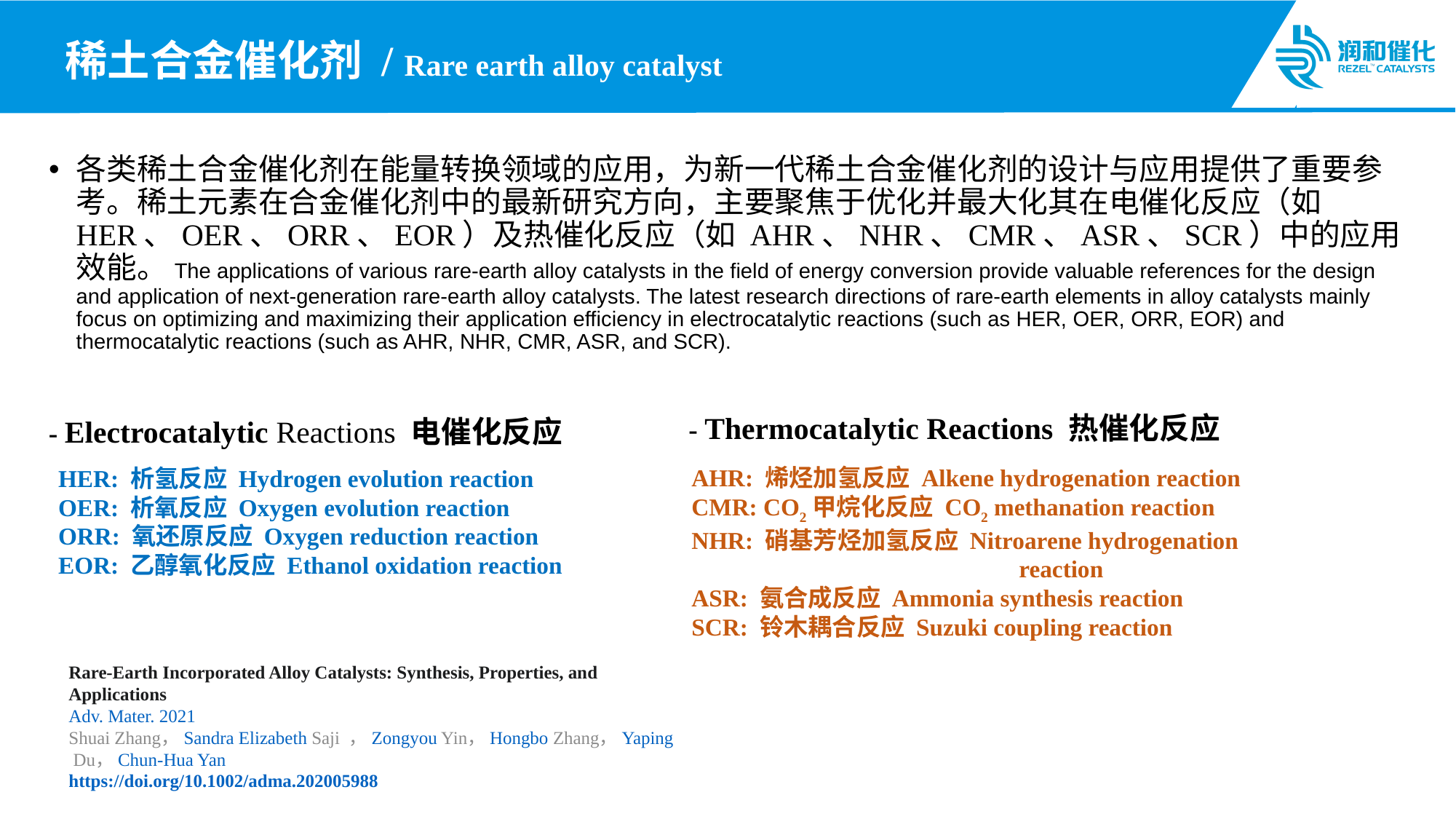

# 稀土合金催化剂 / Rare earth alloy catalyst
各类稀土合金催化剂在能量转换领域的应用，为新一代稀土合金催化剂的设计与应用提供了重要参考。稀土元素在合金催化剂中的最新研究方向，主要聚焦于优化并最大化其在电催化反应（如 HER、OER、ORR、EOR）及热催化反应（如 AHR、NHR、CMR、ASR、SCR）中的应用效能。The applications of various rare-earth alloy catalysts in the field of energy conversion provide valuable references for the design and application of next-generation rare-earth alloy catalysts. The latest research directions of rare-earth elements in alloy catalysts mainly focus on optimizing and maximizing their application efficiency in electrocatalytic reactions (such as HER, OER, ORR, EOR) and thermocatalytic reactions (such as AHR, NHR, CMR, ASR, and SCR).
- Thermocatalytic Reactions 热催化反应
- Electrocatalytic Reactions 电催化反应
AHR: 烯烃加氢反应 Alkene hydrogenation reaction
CMR: CO2甲烷化反应 CO2 methanation reaction
NHR: 硝基芳烃加氢反应 Nitroarene hydrogenation 				reaction
ASR: 氨合成反应 Ammonia synthesis reaction
SCR: 铃木耦合反应 Suzuki coupling reaction
HER: 析氢反应 Hydrogen evolution reaction
OER: 析氧反应 Oxygen evolution reaction
ORR: 氧还原反应 Oxygen reduction reaction
EOR: 乙醇氧化反应 Ethanol oxidation reaction
Rare‐Earth Incorporated Alloy Catalysts: Synthesis, Properties, and Applications
Adv. Mater. 2021
Shuai Zhang，Sandra Elizabeth Saji ，Zongyou Yin，Hongbo Zhang，Yaping Du，Chun‐Hua Yan
https://doi.org/10.1002/adma.202005988